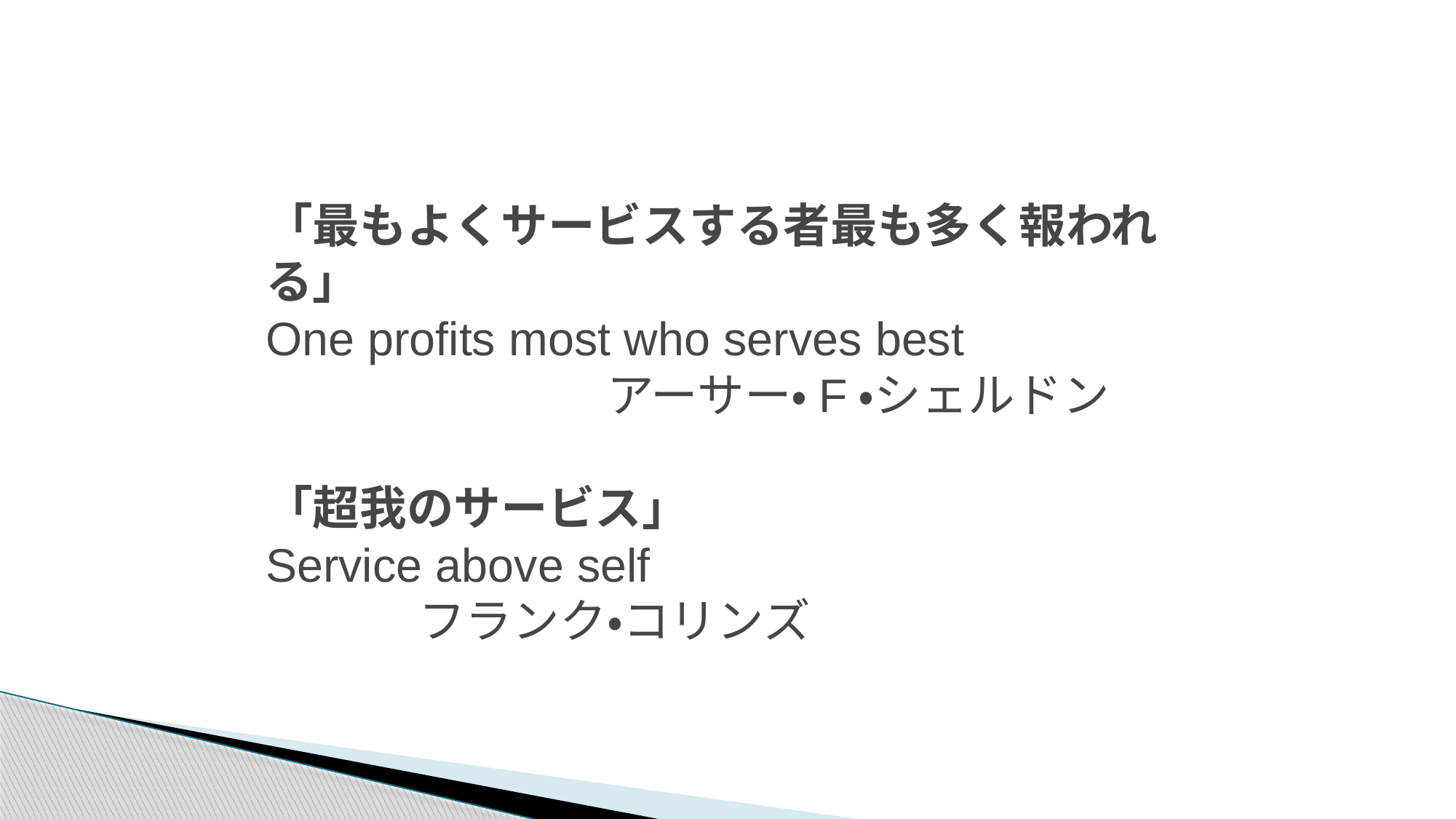

# 「最もよくサービスする者最も多く報われる」 One profits most who serves best 　　　　　アーサー・F・シェルドン 「超我のサービス」 Service above self 　フランク・コリンズ